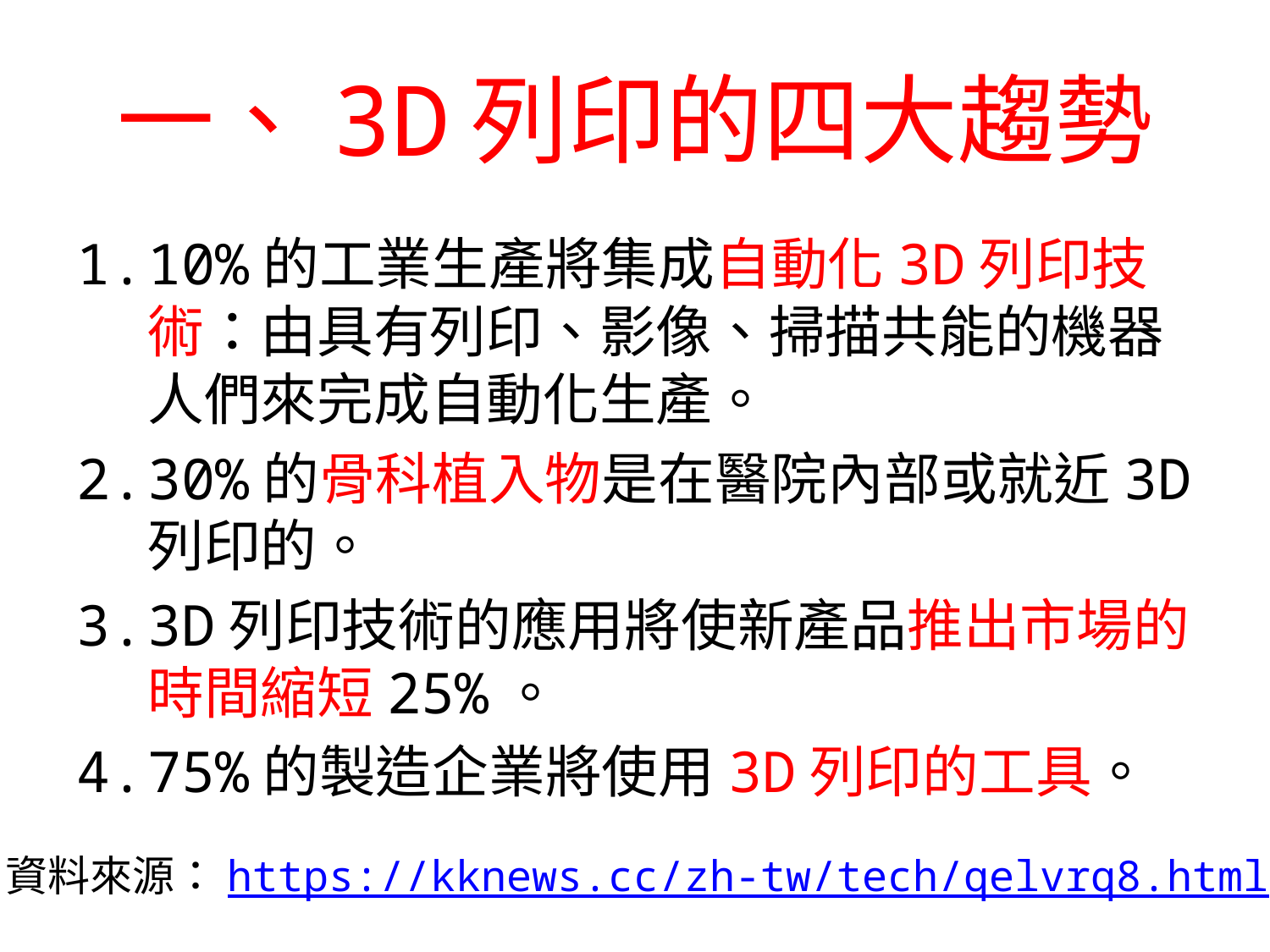

# 一、3D列印的四大趨勢
10%的工業生產將集成自動化3D列印技術：由具有列印、影像、掃描共能的機器人們來完成自動化生產。
30%的骨科植入物是在醫院內部或就近3D列印的。
3D列印技術的應用將使新產品推出市場的時間縮短25%。
75%的製造企業將使用3D列印的工具。
資料來源：https://kknews.cc/zh-tw/tech/qelvrq8.html